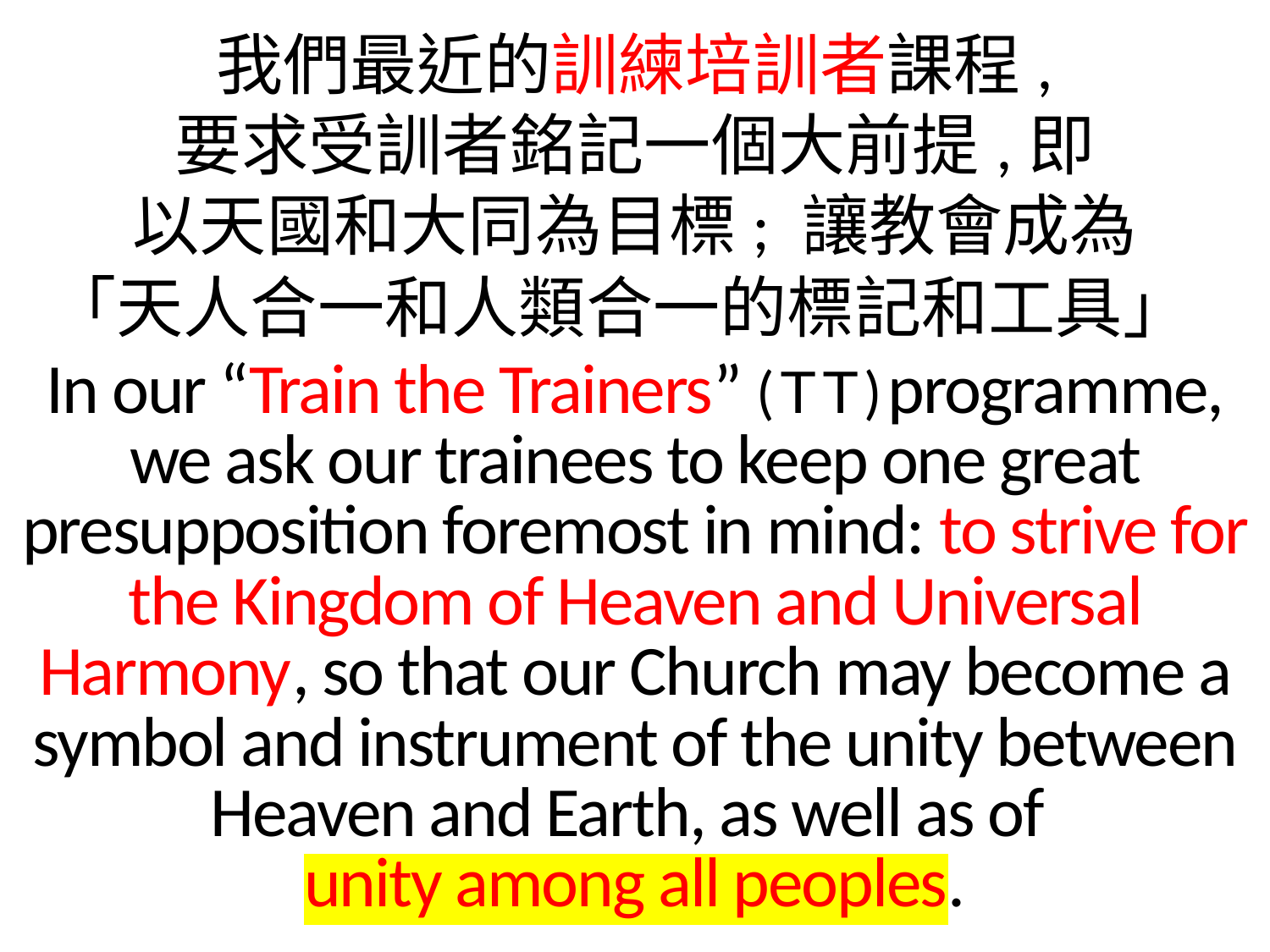

我們最近的訓練培訓者課程,
要求受訓者銘記一個大前提,即
以天國和大同為目標; 讓教會成為
「天人合一和人類合一的標記和工具」
In our “Train the Trainers” (TT)programme, we ask our trainees to keep one great presupposition foremost in mind: to strive for the Kingdom of Heaven and Universal Harmony, so that our Church may become a symbol and instrument of the unity between Heaven and Earth, as well as of
unity among all peoples.